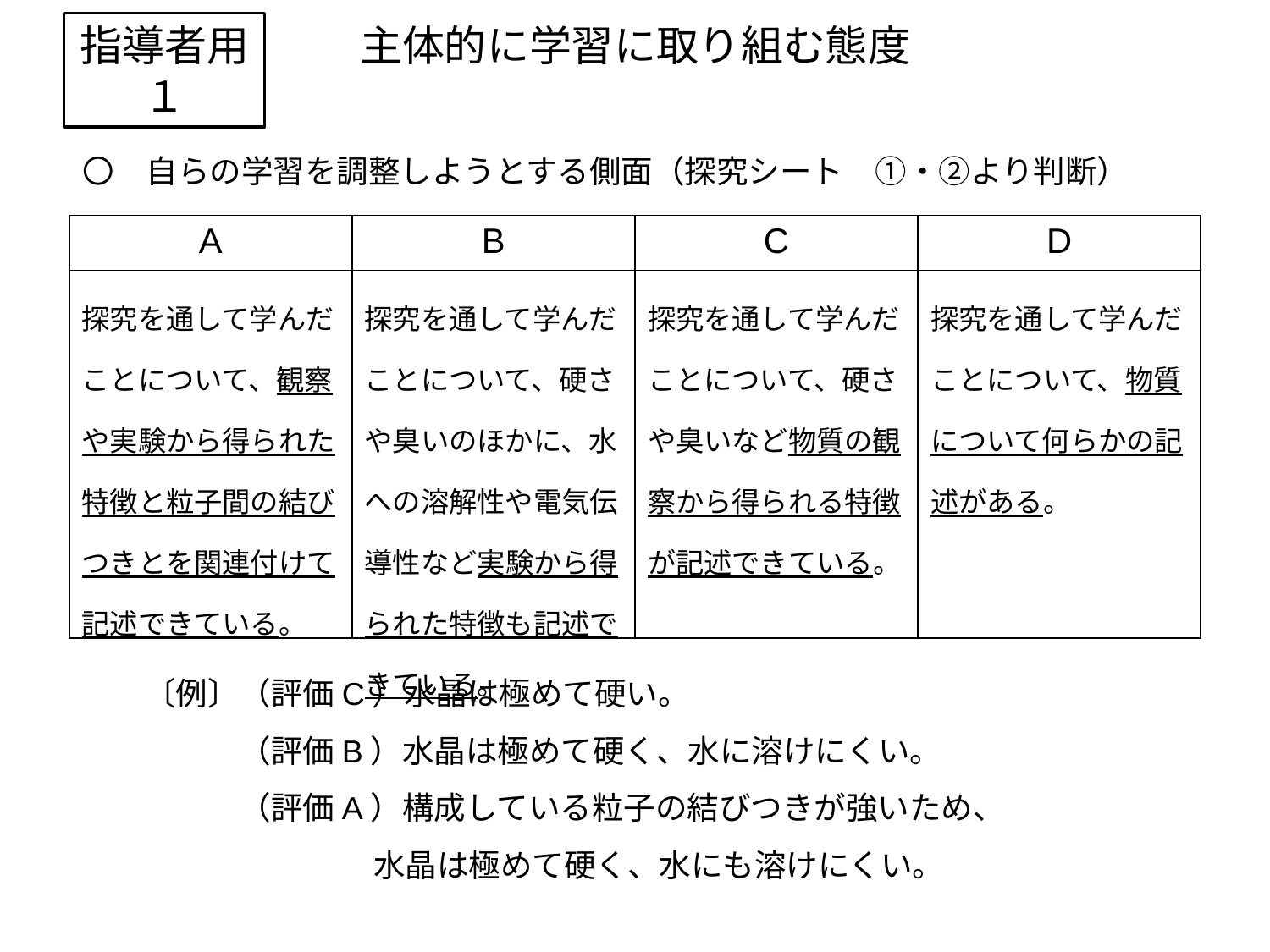

主体的に学習に取り組む態度
指導者用
１
〇　自らの学習を調整しようとする側面（探究シート　①・②より判断）
| A | B | C | D |
| --- | --- | --- | --- |
| 探究を通して学んだことについて、観察や実験から得られた特徴と粒子間の結びつきとを関連付けて記述できている。 | 探究を通して学んだことについて、硬さや臭いのほかに、水への溶解性や電気伝導性など実験から得られた特徴も記述できている。 | 探究を通して学んだことについて、硬さや臭いなど物質の観察から得られる特徴が記述できている。 | 探究を通して学んだことについて、物質について何らかの記述がある。 |
〔例〕（評価C）水晶は極めて硬い。
　　　（評価B）水晶は極めて硬く、水に溶けにくい。
　　　（評価A）構成している粒子の結びつきが強いため、
　　　　　　　 水晶は極めて硬く、水にも溶けにくい。